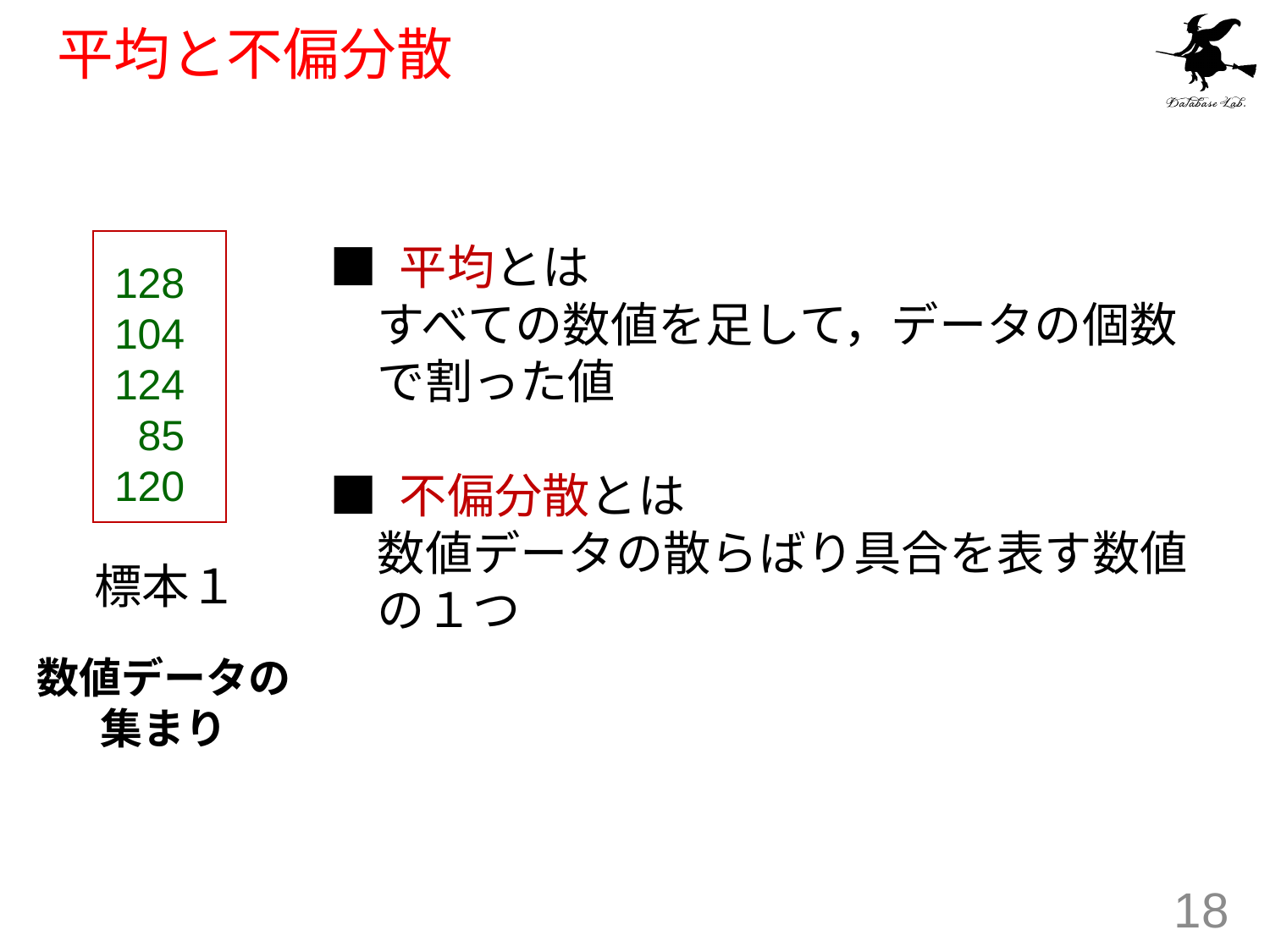

# 平均と不偏分散
■ 平均とは
　すべての数値を足して，データの個数
　で割った値

■ 不偏分散とは
　数値データの散らばり具合を表す数値
　の１つ

128
104
124
85
120
標本１
数値データの
集まり
18